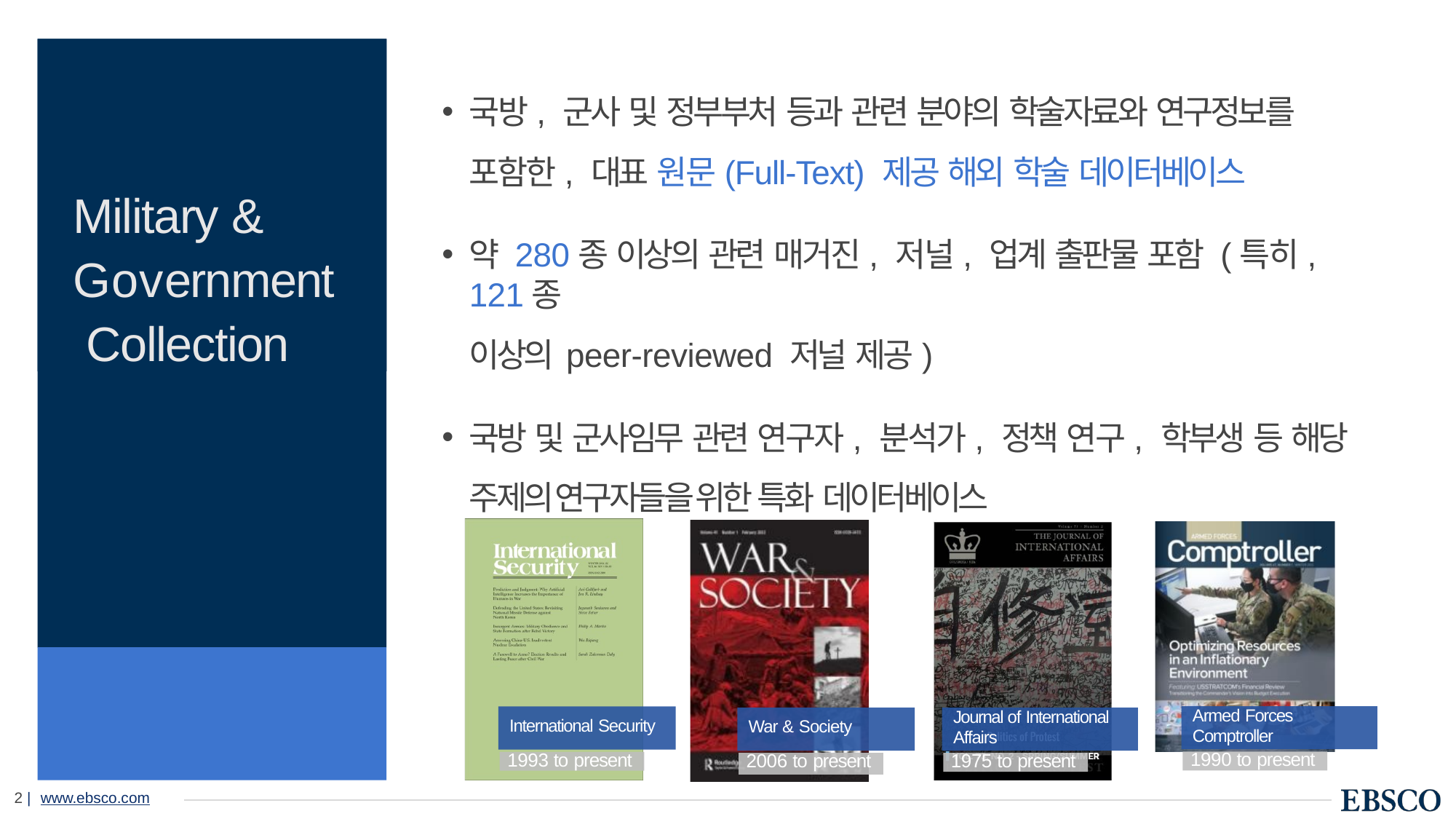

Military &  Government  Collection
국방, 군사 및 정부부처 등과 관련 분야의 학술자료와 연구정보를
# 포함한, 대표 원문(Full-Text) 제공 해외 학술 데이터베이스
약 280종 이상의 관련 매거진, 저널, 업계 출판물 포함 (특히, 121종
이상의 peer-reviewed 저널 제공)
국방 및 군사임무 관련 연구자, 분석가, 정책 연구, 학부생 등 해당
주제의 연구자들을 위한 특화 데이터베이스

Armed Forces  Comptroller
Journal of International  Affairs

International Security
War & Society
2006 to present
1990 to present
1993 to present

1975 to present
2 | www.ebsco.com